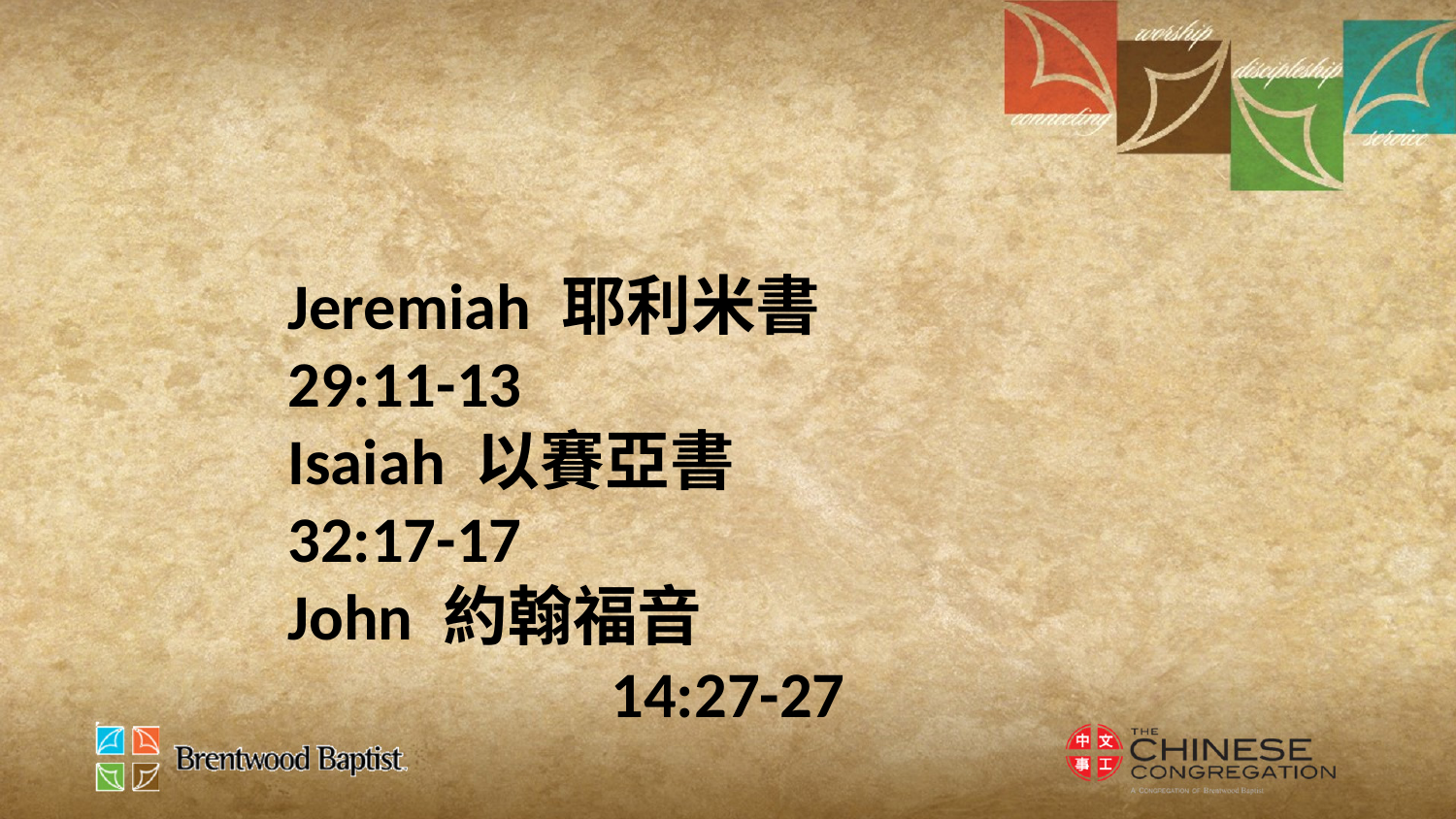

Jeremiah 耶利米書
29:11-13
Isaiah 以賽亞書
32:17-17
John 約翰福音
14:27-27